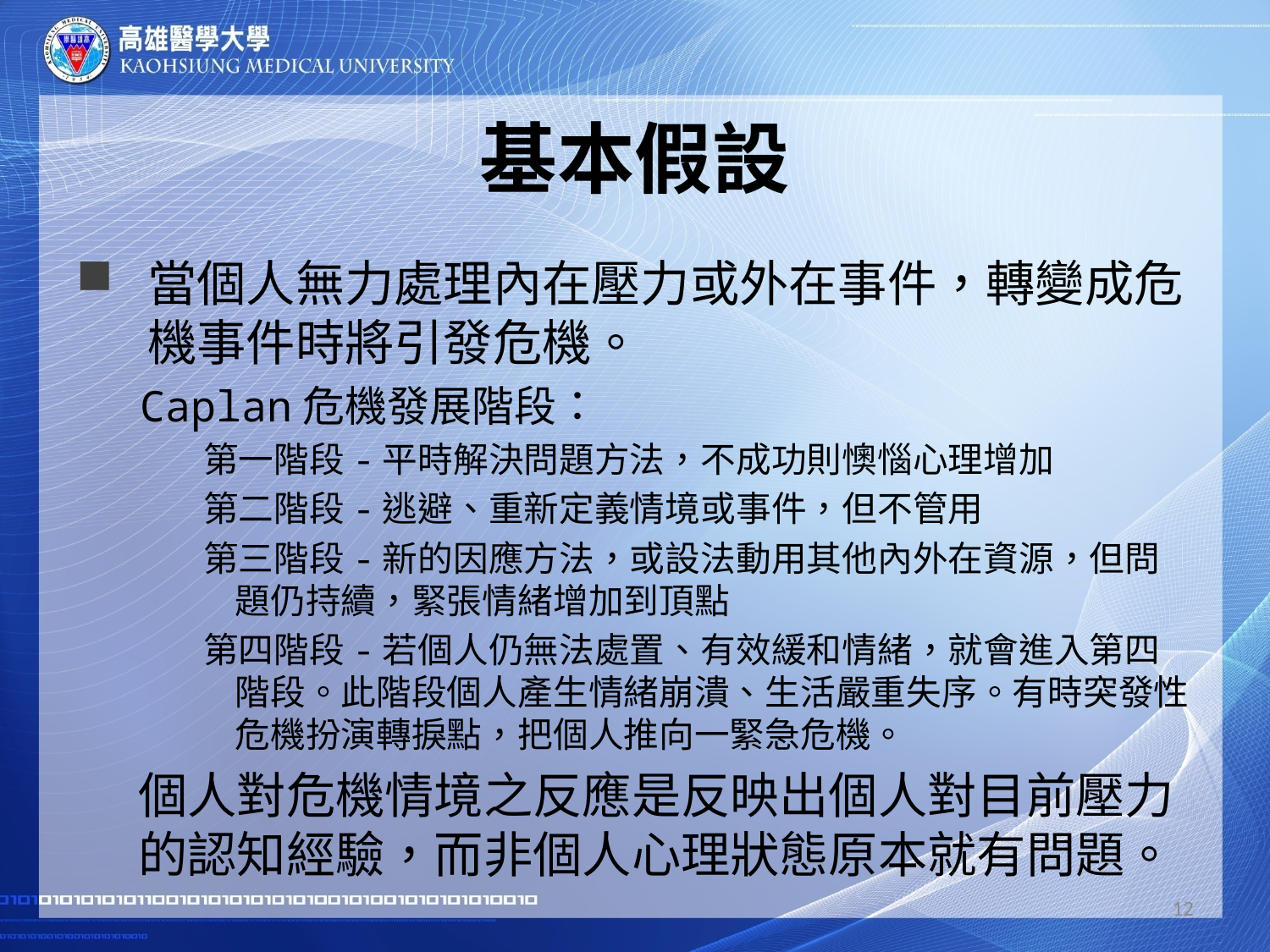

# 基本假設
當個人無力處理內在壓力或外在事件，轉變成危機事件時將引發危機。
Caplan危機發展階段：
第一階段-平時解決問題方法，不成功則懊惱心理增加
第二階段-逃避、重新定義情境或事件，但不管用
第三階段-新的因應方法，或設法動用其他內外在資源，但問題仍持續，緊張情緒增加到頂點
第四階段-若個人仍無法處置、有效緩和情緒，就會進入第四階段。此階段個人產生情緒崩潰、生活嚴重失序。有時突發性危機扮演轉捩點，把個人推向一緊急危機。
個人對危機情境之反應是反映出個人對目前壓力的認知經驗，而非個人心理狀態原本就有問題。
12